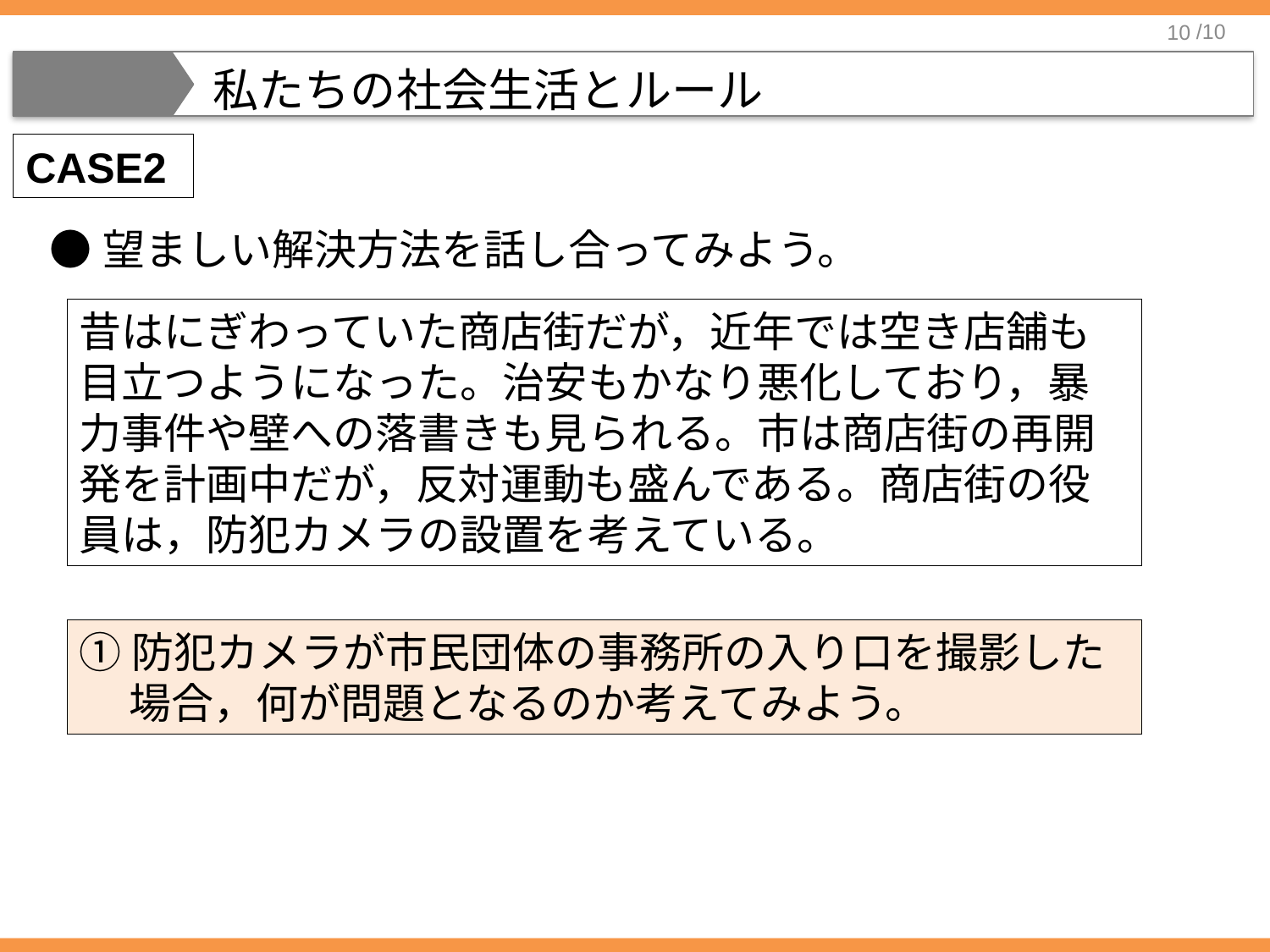

私たちの社会生活とルール

CASE2
●望ましい解決方法を話し合ってみよう。
昔はにぎわっていた商店街だが，近年では空き店舗も目立つようになった。治安もかなり悪化しており，暴力事件や壁への落書きも見られる。市は商店街の再開発を計画中だが，反対運動も盛んである。商店街の役員は，防犯カメラの設置を考えている。
①防犯カメラが市民団体の事務所の入り口を撮影した場合，何が問題となるのか考えてみよう。